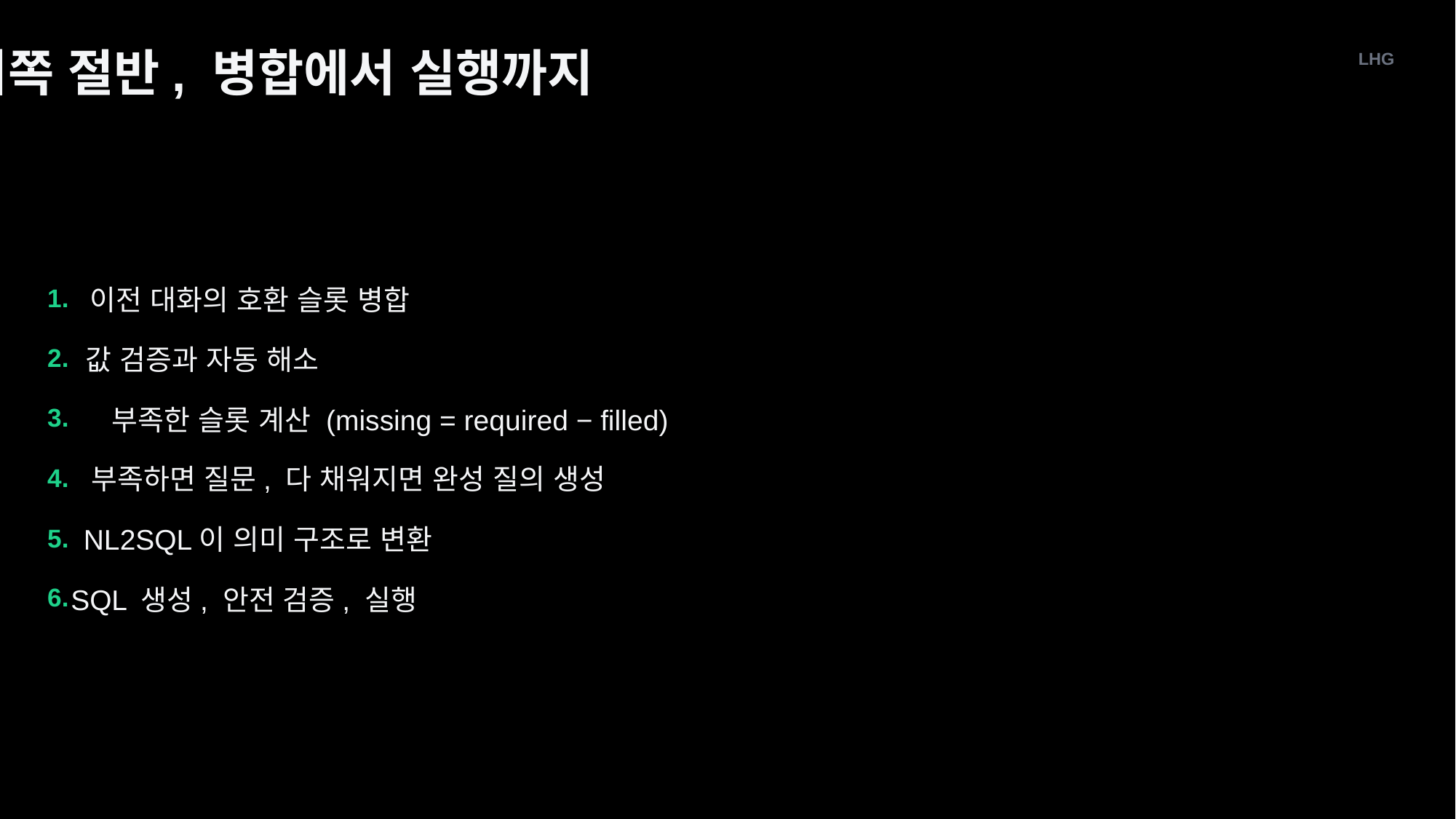

뒤쪽 절반, 병합에서 실행까지
LHG
이전 대화의 호환 슬롯 병합
1.
2.
값 검증과 자동 해소
3.
부족한 슬롯 계산 (missing = required − filled)
부족하면 질문, 다 채워지면 완성 질의 생성
4.
NL2SQL이 의미 구조로 변환
5.
6.
SQL 생성, 안전 검증, 실행